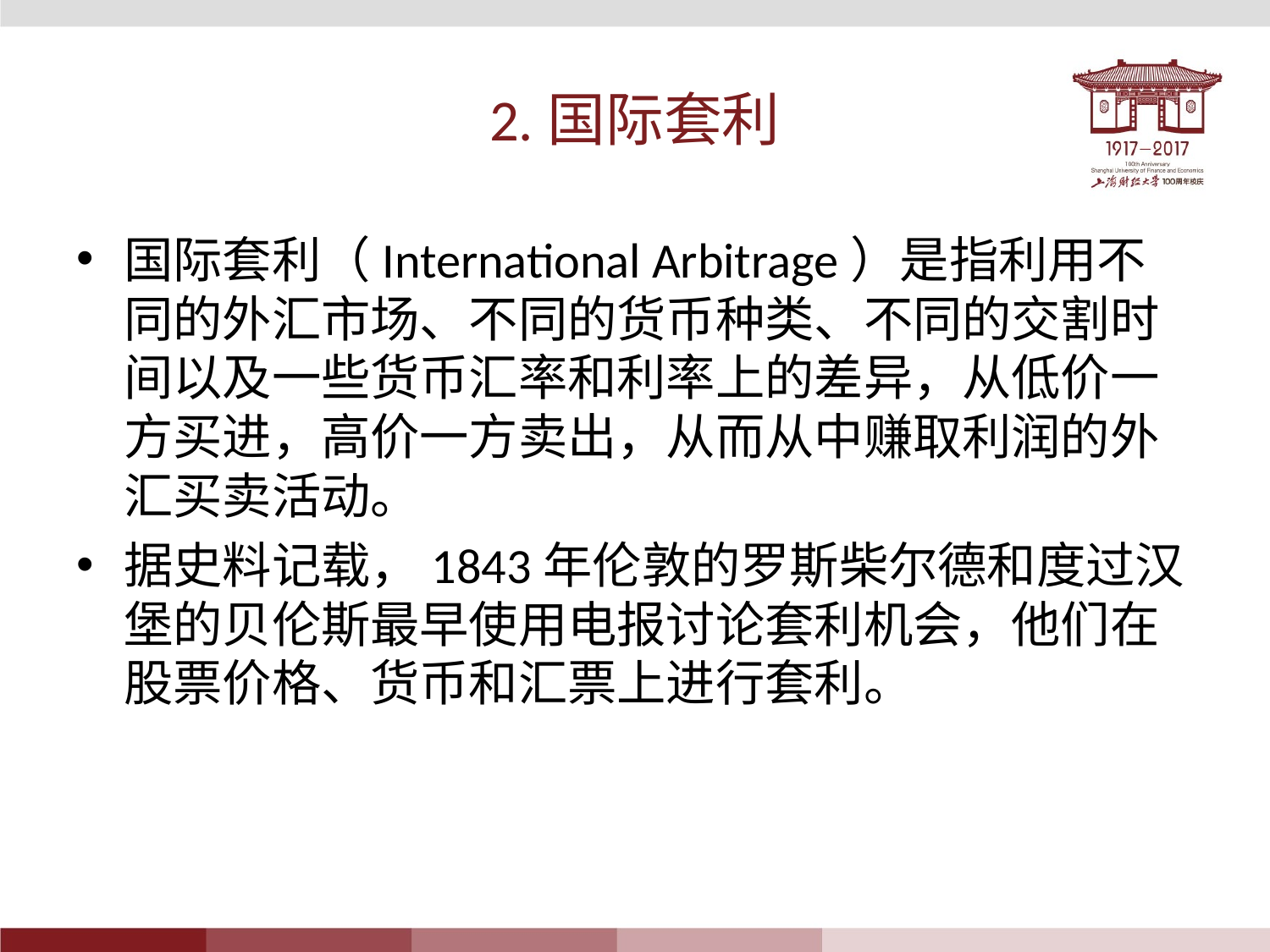

# 2.国际套利
国际套利（International Arbitrage）是指利用不同的外汇市场、不同的货币种类、不同的交割时间以及一些货币汇率和利率上的差异，从低价一方买进，高价一方卖出，从而从中赚取利润的外汇买卖活动。
据史料记载，1843年伦敦的罗斯柴尔德和度过汉堡的贝伦斯最早使用电报讨论套利机会，他们在股票价格、货币和汇票上进行套利。